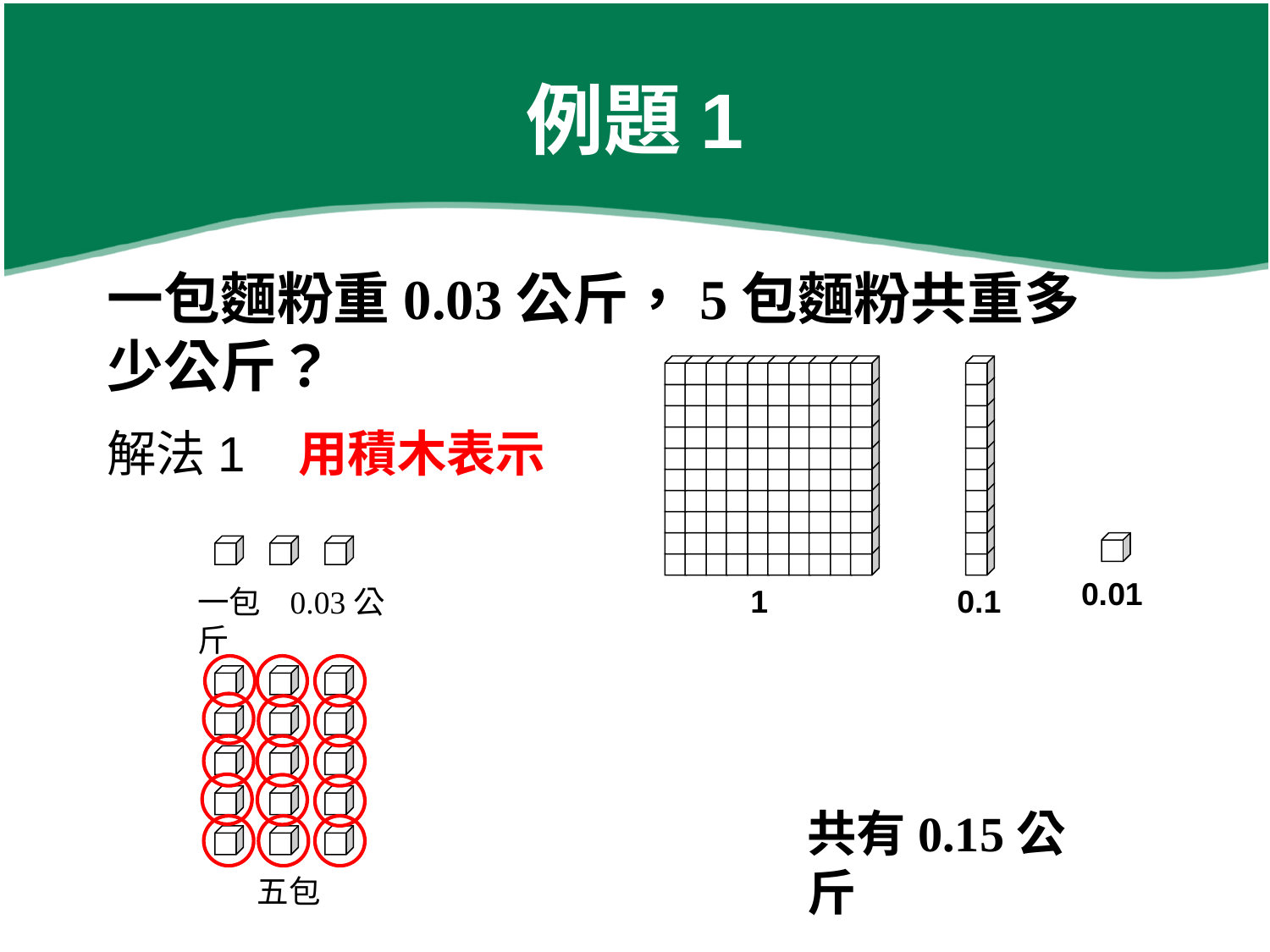

# 例題1
一包麵粉重0.03公斤，5包麵粉共重多少公斤？

1

0.1
解法1   用積木表示

0.01

一包   0.03公斤

五包

共有0.15公斤